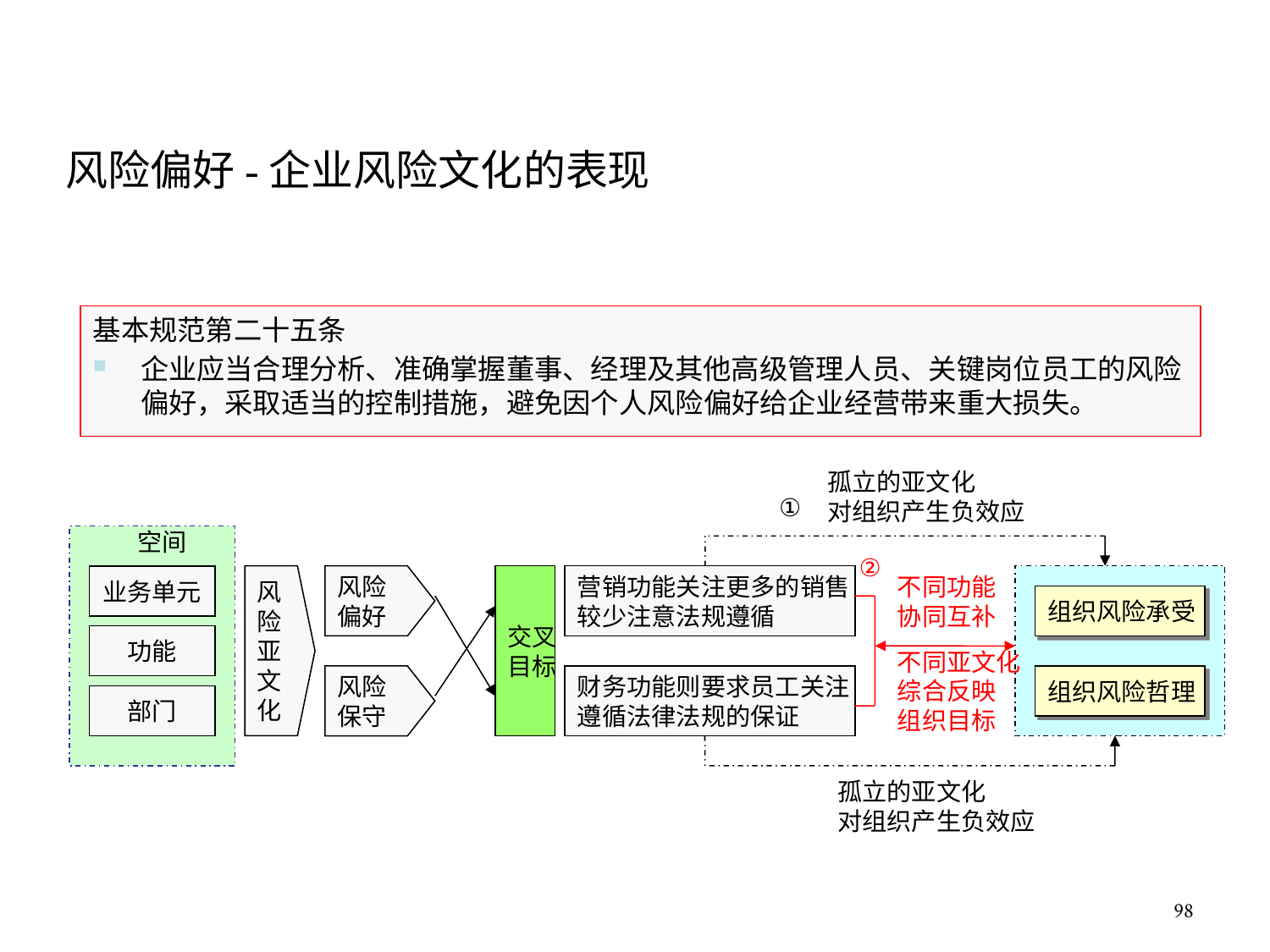

风险偏好-企业风险文化的表现
基本规范第二十五条
企业应当合理分析、准确掌握董事、经理及其他高级管理人员、关键岗位员工的风险偏好，采取适当的控制措施，避免因个人风险偏好给企业经营带来重大损失。
孤立的亚文化
对组织产生负效应
①

空间

②
业务单元
风
险
亚
文
化
风险
偏好
交叉
目标
营销功能关注更多的销售
较少注意法规遵循
不同功能
协同互补

组织风险承受

功能

不同亚文化
综合反映
组织目标
风险
保守
财务功能则要求员工关注
遵循法律法规的保证
组织风险哲理
部门

孤立的亚文化
对组织产生负效应
98